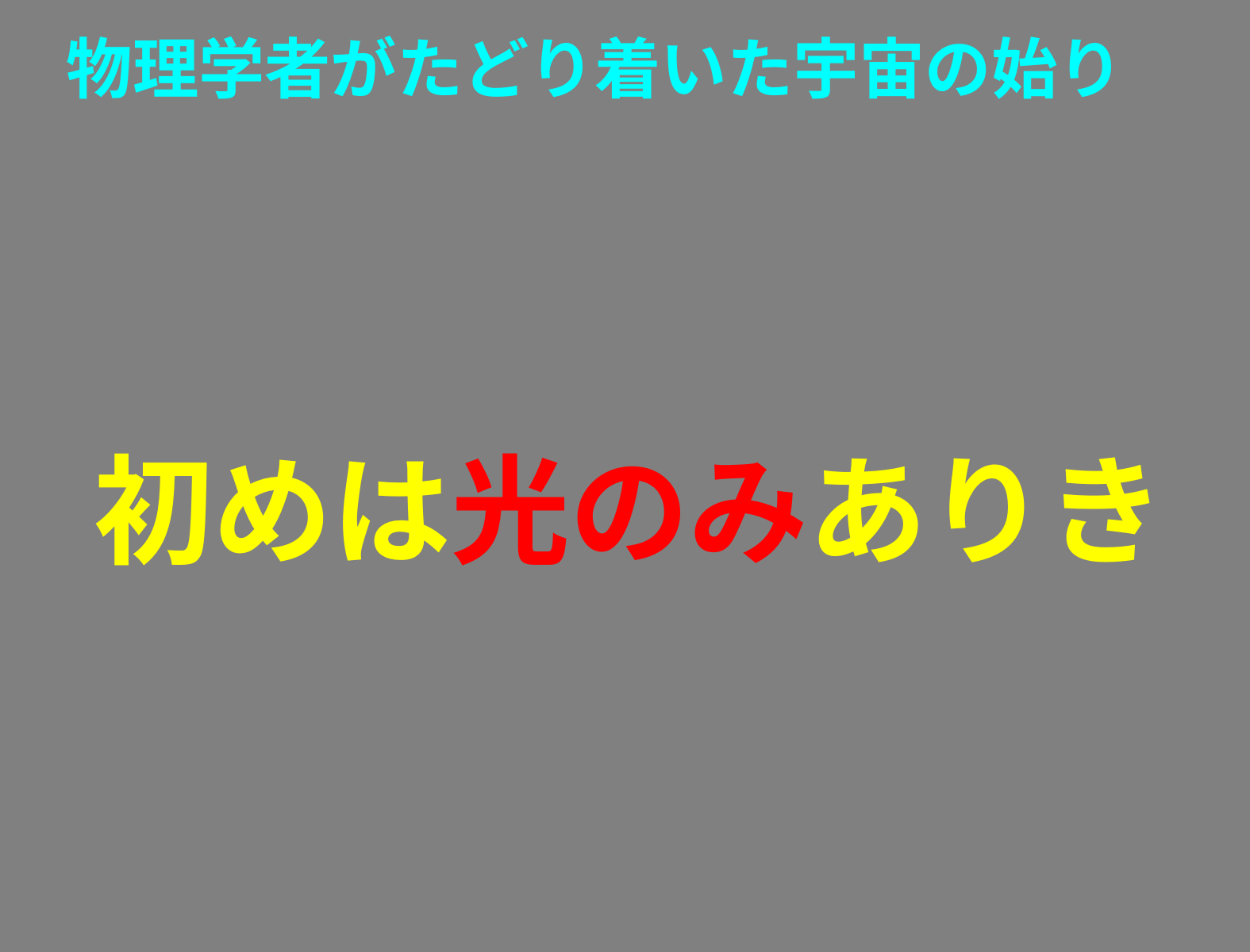

# Hubble Deep Field
物理学者がたどり着いた宇宙の始り
初めは光のみありき
18
9/23/2010
Katsushi Arisaka, UCLA